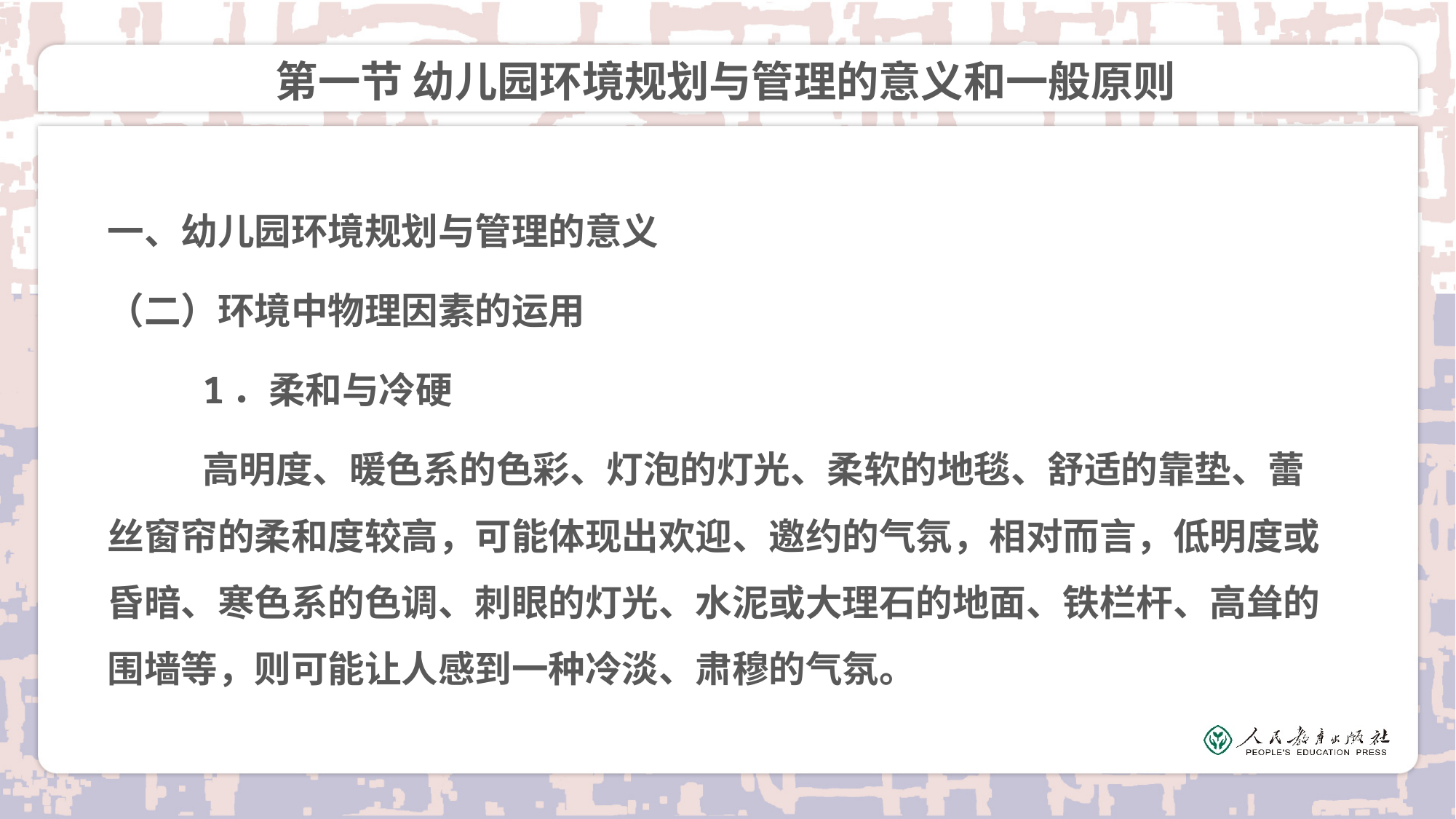

# 第一节 幼儿园环境规划与管理的意义和一般原则
一、幼儿园环境规划与管理的意义
（二）环境中物理因素的运用
	1．柔和与冷硬
	高明度、暖色系的色彩、灯泡的灯光、柔软的地毯、舒适的靠垫、蕾丝窗帘的柔和度较高，可能体现出欢迎、邀约的气氛，相对而言，低明度或昏暗、寒色系的色调、刺眼的灯光、水泥或大理石的地面、铁栏杆、高耸的围墙等，则可能让人感到一种冷淡、肃穆的气氛。